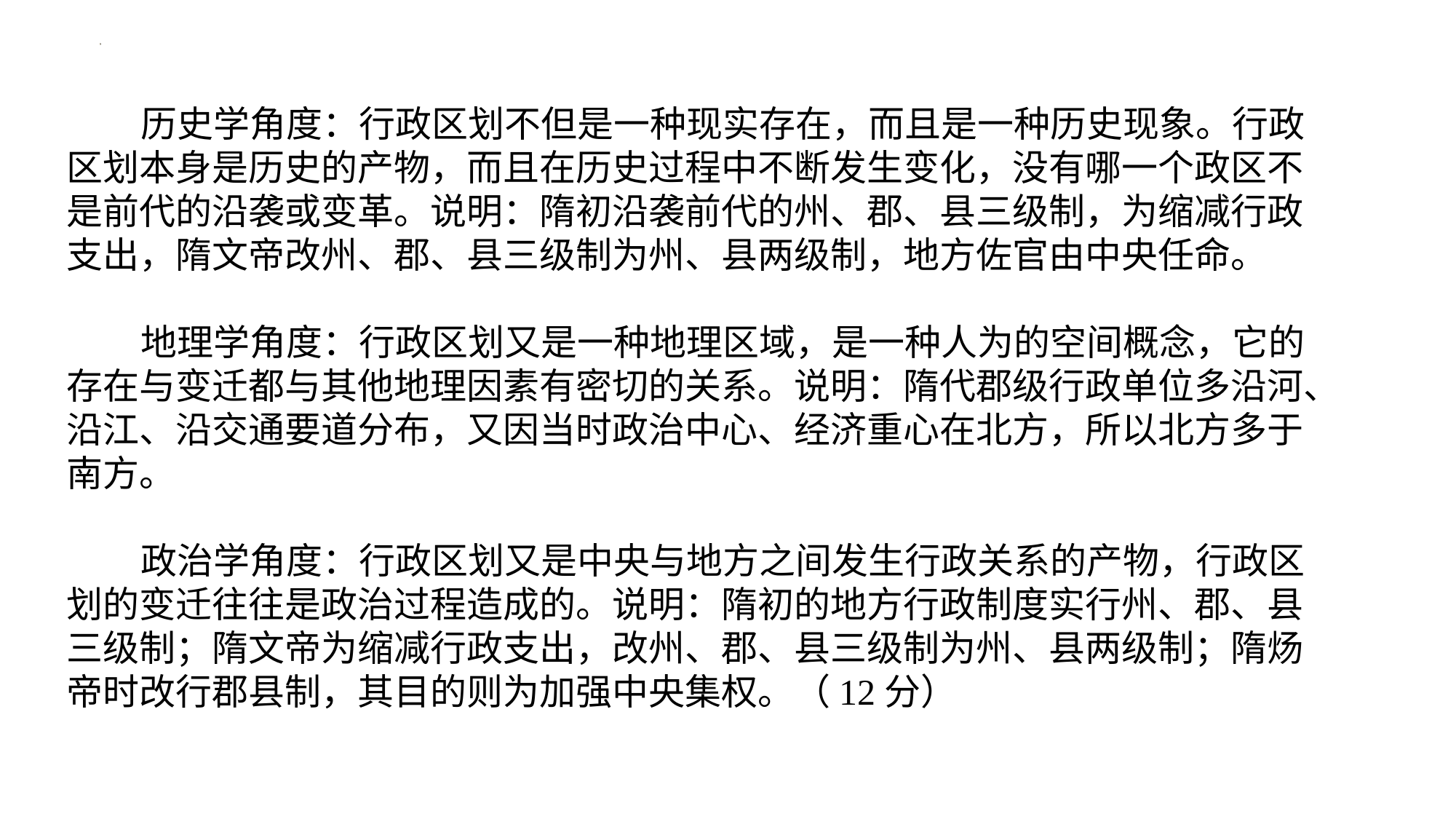

历史学角度：行政区划不但是一种现实存在，而且是一种历史现象。行政区划本身是历史的产物，而且在历史过程中不断发生变化，没有哪一个政区不是前代的沿袭或变革。说明：隋初沿袭前代的州、郡、县三级制，为缩减行政支出，隋文帝改州、郡、县三级制为州、县两级制，地方佐官由中央任命。

        地理学角度：行政区划又是一种地理区域，是一种人为的空间概念，它的存在与变迁都与其他地理因素有密切的关系。说明：隋代郡级行政单位多沿河、沿江、沿交通要道分布，又因当时政治中心、经济重心在北方，所以北方多于南方。

        政治学角度：行政区划又是中央与地方之间发生行政关系的产物，行政区划的变迁往往是政治过程造成的。说明：隋初的地方行政制度实行州、郡、县三级制；隋文帝为缩减行政支出，改州、郡、县三级制为州、县两级制；隋炀帝时改行郡县制，其目的则为加强中央集权。（12分）